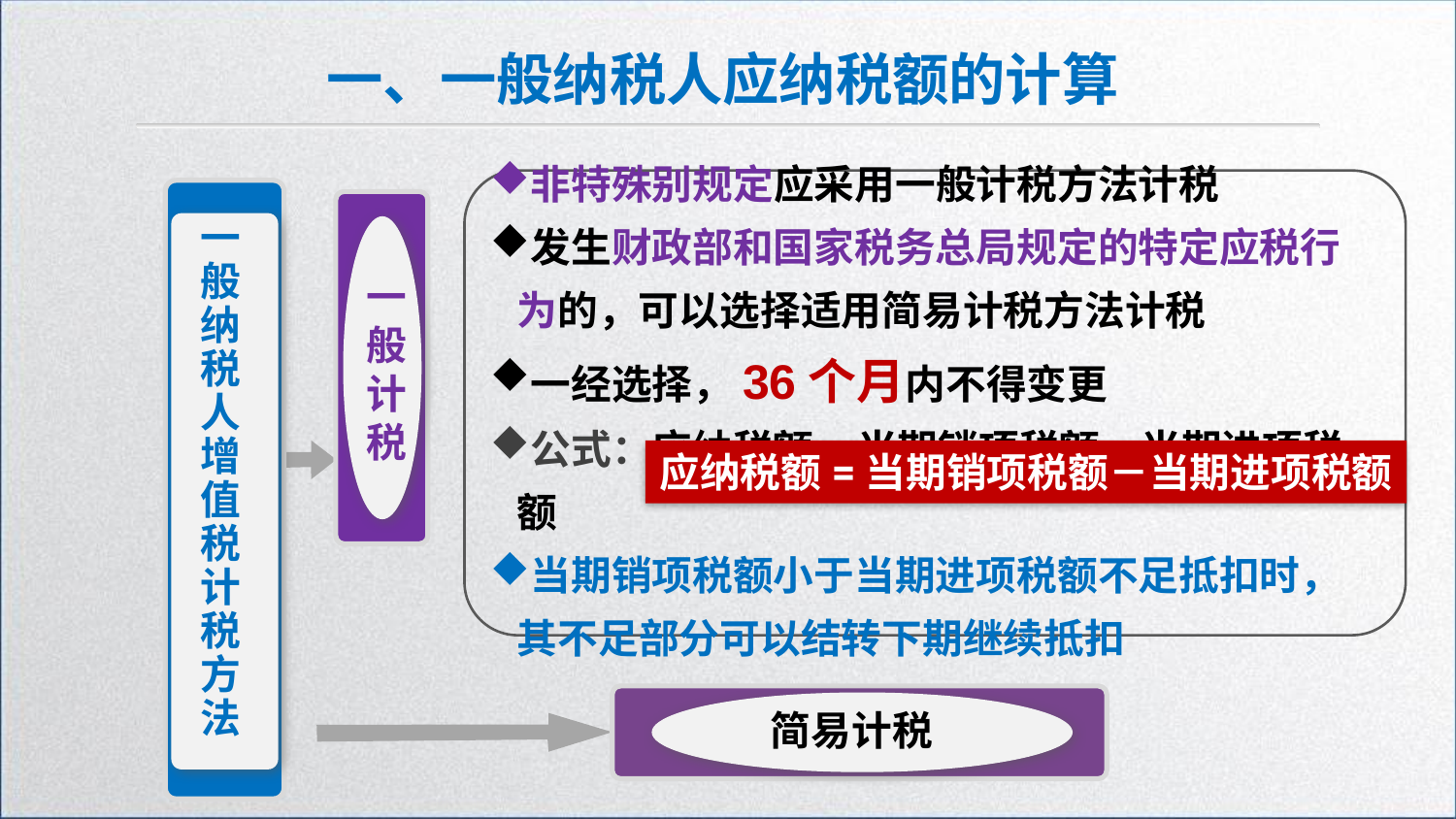

一、一般纳税人应纳税额的计算
非特殊别规定应采用一般计税方法计税
发生财政部和国家税务总局规定的特定应税行为的，可以选择适用简易计税方法计税
一经选择，36个月内不得变更
公式：应纳税额=当期销项税额－当期进项税额
当期销项税额小于当期进项税额不足抵扣时，其不足部分可以结转下期继续抵扣

一般计税
一般纳税人增值税计税方法

应纳税额=当期销项税额－当期进项税额

简易计税